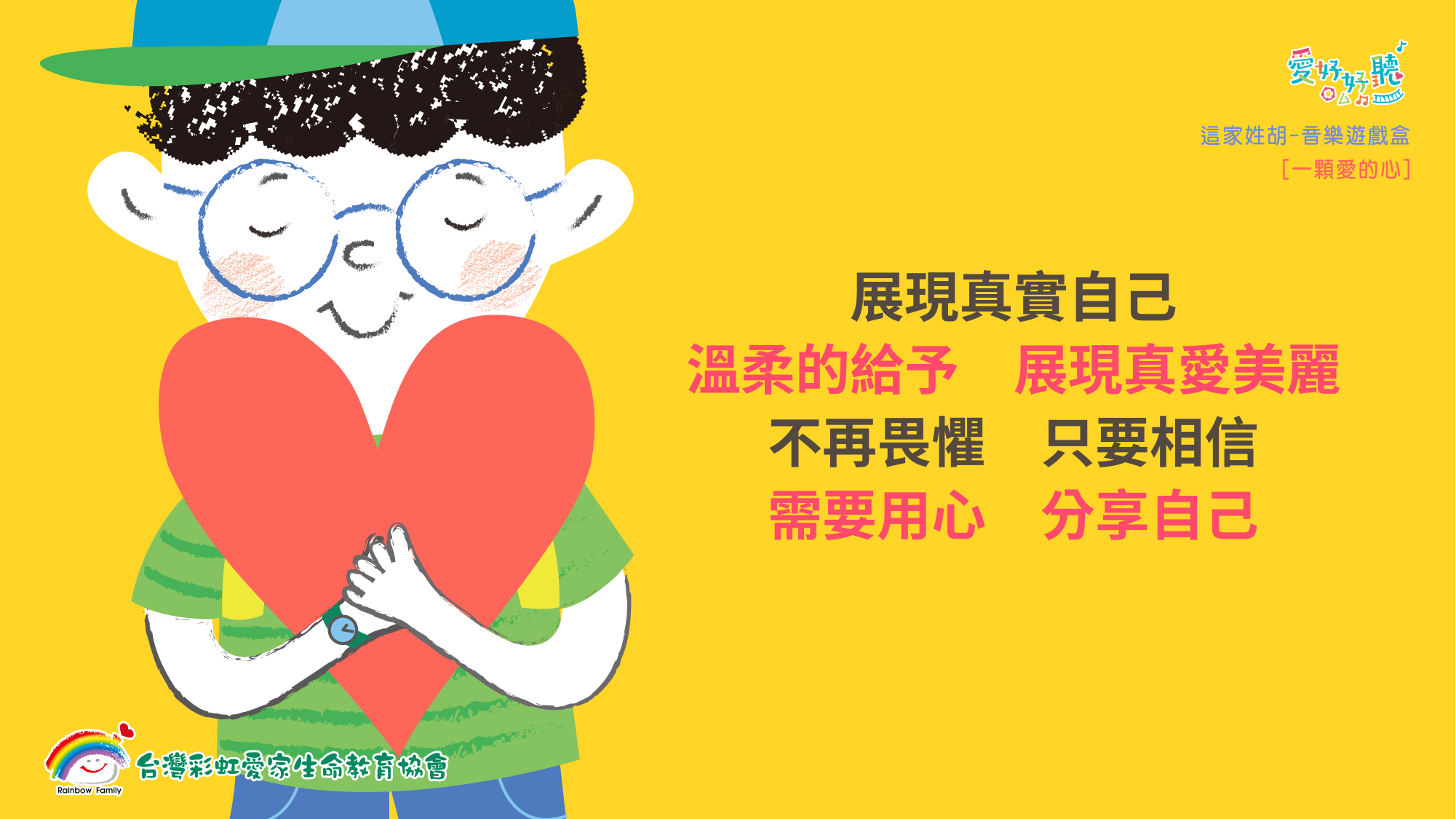

展現真實自己
溫柔的給予　展現真愛美麗
不再畏懼　只要相信
需要用心　分享自己